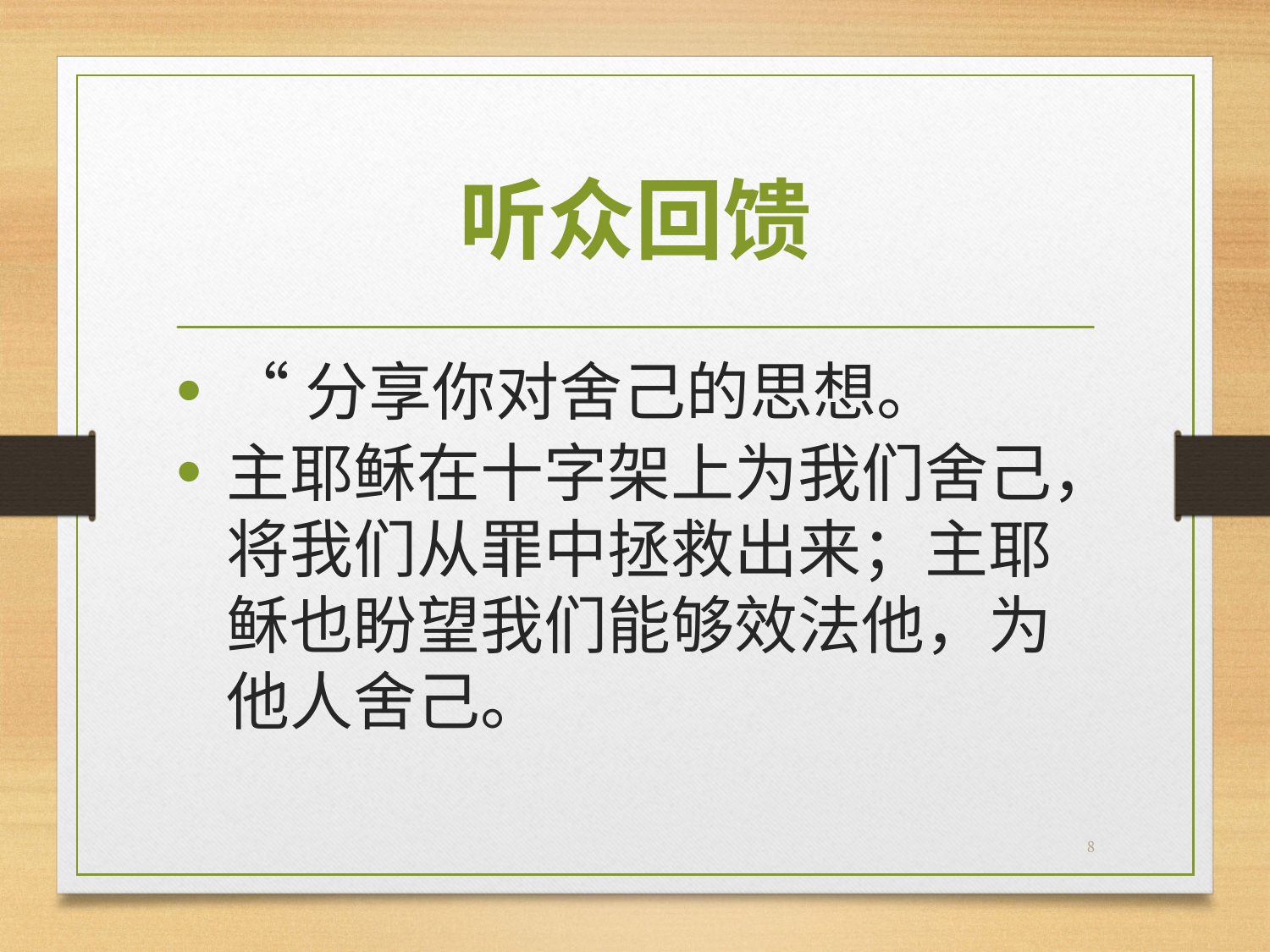

# 听众回馈
“分享你对舍己的思想。
主耶稣在十字架上为我们舍己，将我们从罪中拯救出来；主耶稣也盼望我们能够效法他，为他人舍己。
8